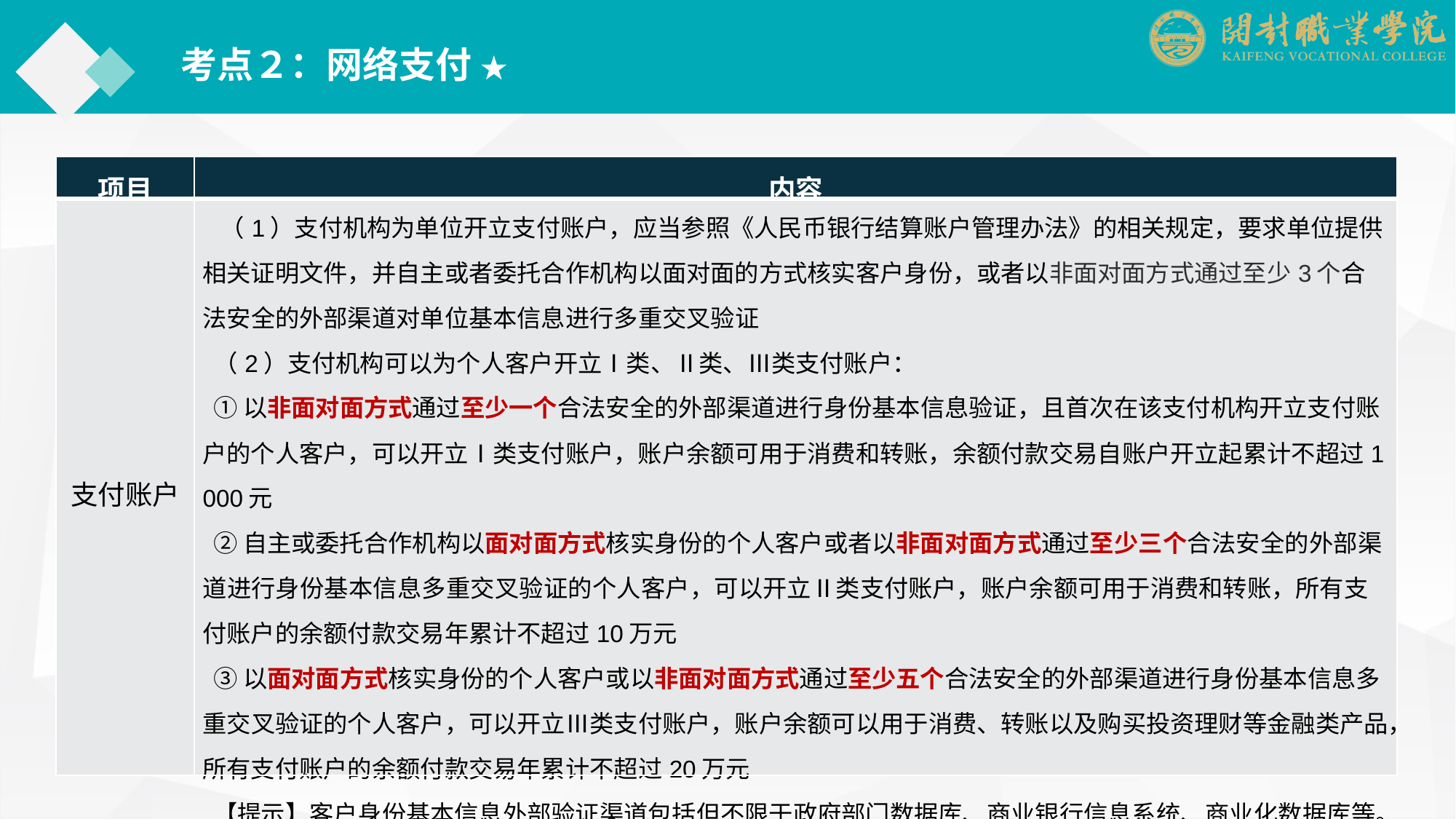

考点２：网络支付 ★
| 项目 | 内容 |
| --- | --- |
| 支付账户 | （1）支付机构为单位开立支付账户，应当参照《人民币银行结算账户管理办法》的相关规定，要求单位提供相关证明文件，并自主或者委托合作机构以面对面的方式核实客户身份，或者以非面对面方式通过至少3个合法安全的外部渠道对单位基本信息进行多重交叉验证 （2）支付机构可以为个人客户开立Ⅰ类、Ⅱ类、Ⅲ类支付账户： ① 以非面对面方式通过至少一个合法安全的外部渠道进行身份基本信息验证，且首次在该支付机构开立支付账户的个人客户，可以开立Ⅰ类支付账户，账户余额可用于消费和转账，余额付款交易自账户开立起累计不超过1 000元 ② 自主或委托合作机构以面对面方式核实身份的个人客户或者以非面对面方式通过至少三个合法安全的外部渠道进行身份基本信息多重交叉验证的个人客户，可以开立Ⅱ类支付账户，账户余额可用于消费和转账，所有支付账户的余额付款交易年累计不超过10万元 ③ 以面对面方式核实身份的个人客户或以非面对面方式通过至少五个合法安全的外部渠道进行身份基本信息多重交叉验证的个人客户，可以开立Ⅲ类支付账户，账户余额可以用于消费、转账以及购买投资理财等金融类产品，所有支付账户的余额付款交易年累计不超过20万元 【提示】客户身份基本信息外部验证渠道包括但不限于政府部门数据库、商业银行信息系统、商业化数据库等。其中，通过商业银行验证个人客户身份基本信息的，应为Ⅰ类银行账户或信用卡 |